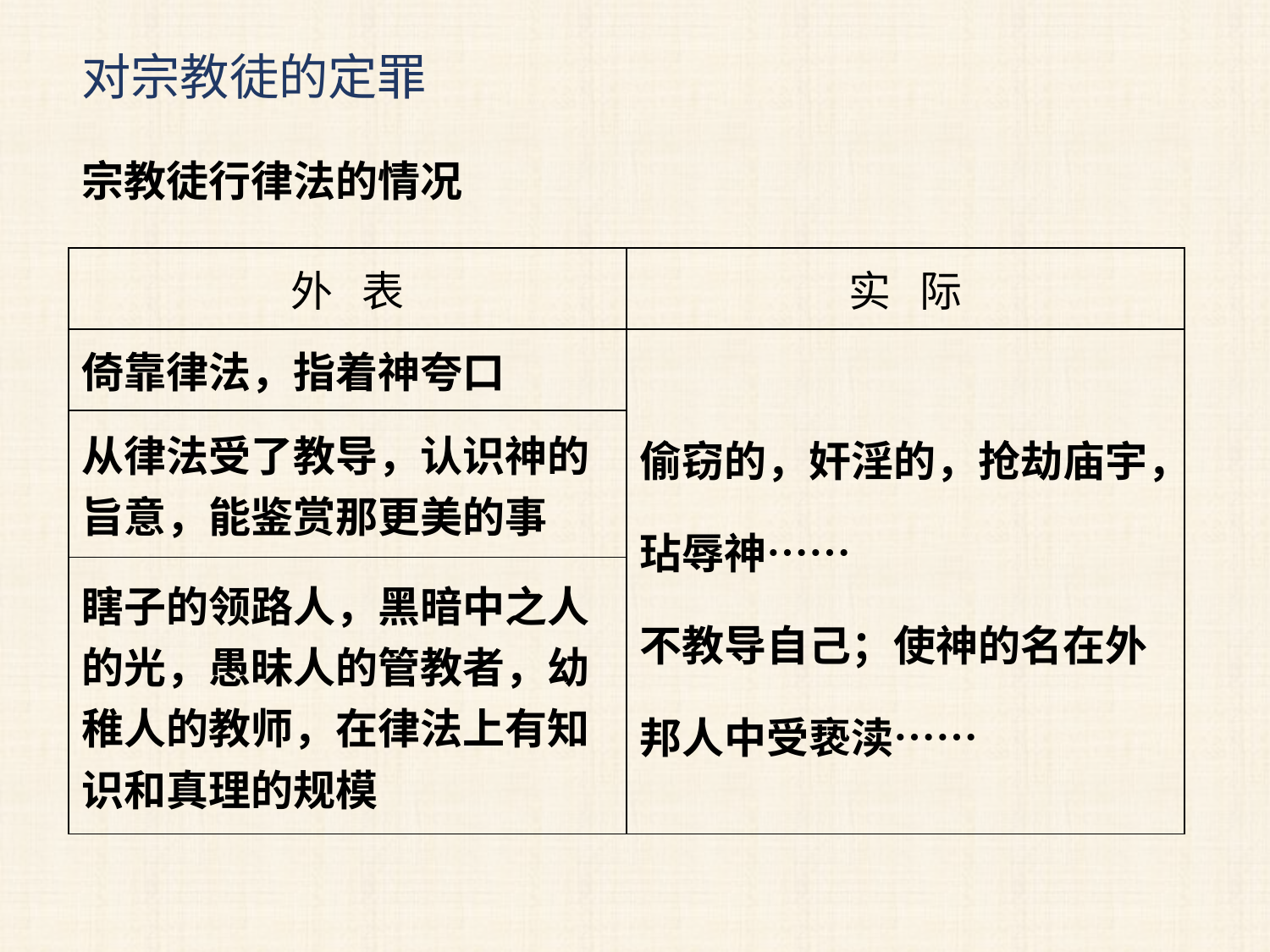

对宗教徒的定罪
宗教徒行律法的情况
| 外 表 | 实 际 |
| --- | --- |
| 倚靠律法，指着神夸口 | 偷窃的，奸淫的，抢劫庙宇，玷辱神…… 不教导自己；使神的名在外邦人中受亵渎…… |
| 从律法受了教导，认识神的旨意，能鉴赏那更美的事 |  |
| 瞎子的领路人，黑暗中之人的光，愚昧人的管教者，幼稚人的教师，在律法上有知识和真理的规模 |  |